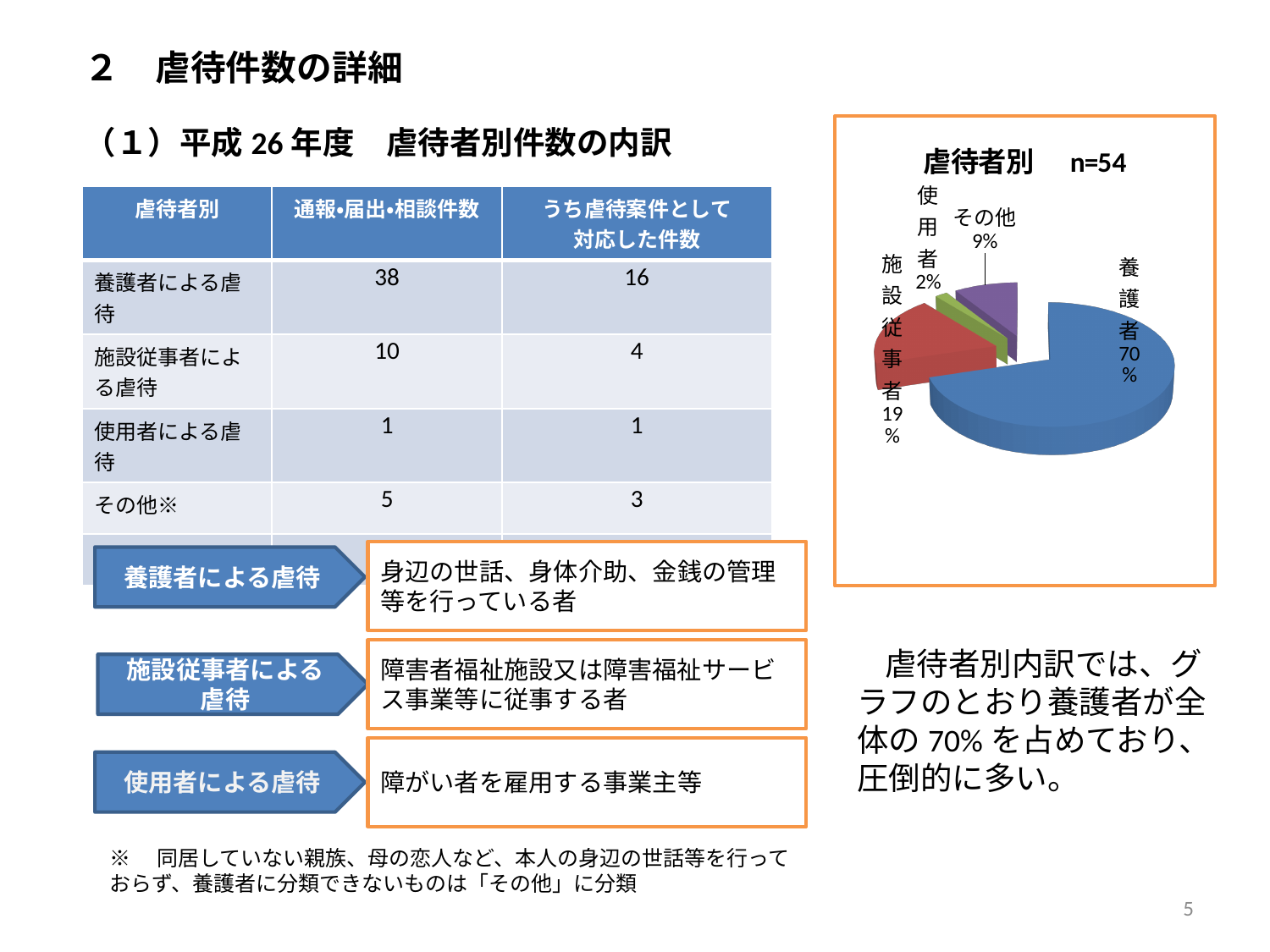

# ２　虐待件数の詳細
（１）平成26年度　虐待者別件数の内訳

[unsupported chart]

| 虐待者別 | 通報・届出・相談件数 | うち虐待案件として 対応した件数 |
| --- | --- | --- |
| 養護者による虐待 | 38 | 16 |
| 施設従事者による虐待 | 10 | 4 |
| 使用者による虐待 | 1 | 1 |
| その他※ | 5 | 3 |
| 計 | 54 | 24 |
身辺の世話、身体介助、金銭の管理等を行っている者
養護者による虐待

　虐待者別内訳では、グラフのとおり養護者が全体の70%を占めており、圧倒的に多い。

障害者福祉施設又は障害福祉サービス事業等に従事する者
施設従事者による
虐待
障がい者を雇用する事業主等
使用者による虐待
※　同居していない親族、母の恋人など、本人の身辺の世話等を行っておらず、養護者に分類できないものは「その他」に分類
5